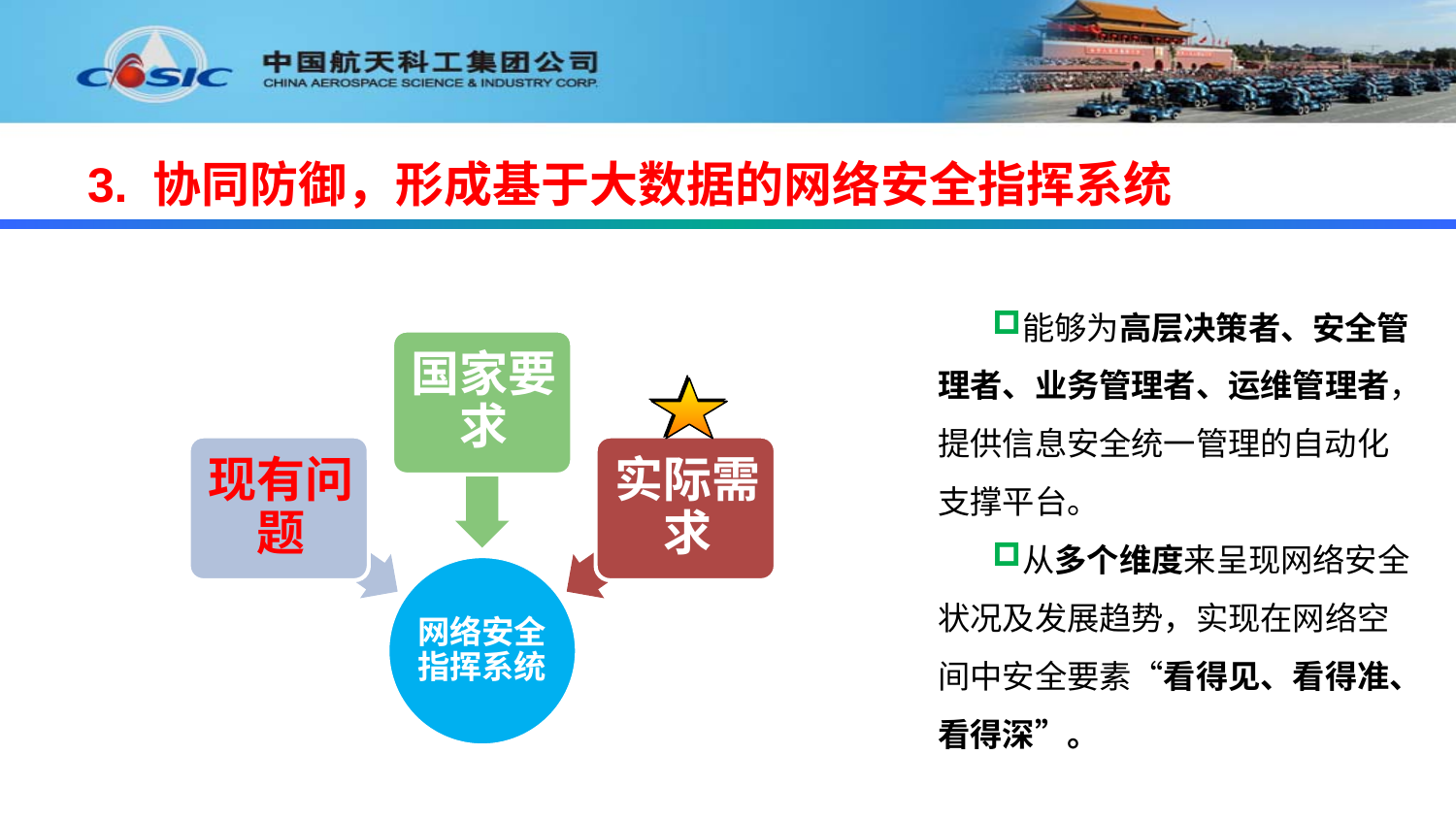

3. 协同防御，形成基于大数据的网络安全指挥系统

能够为高层决策者、安全管理者、业务管理者、运维管理者，提供信息安全统一管理的自动化支撑平台。
从多个维度来呈现网络安全状况及发展趋势，实现在网络空间中安全要素“看得见、看得准、看得深”。

网络安全指挥系统
现有问题
国家要求
实际需求